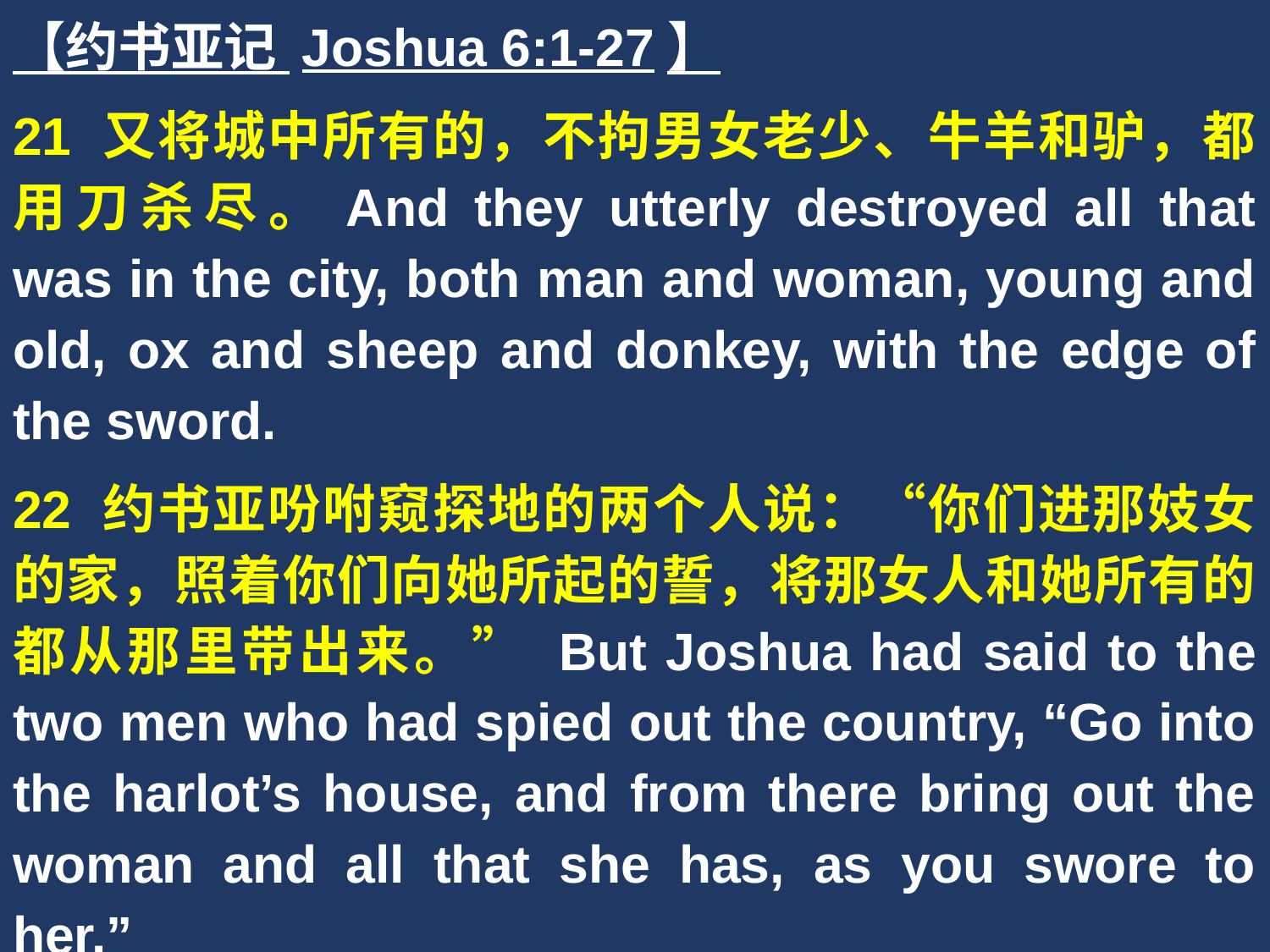

【约书亚记 Joshua 6:1-27】
21 又将城中所有的，不拘男女老少、牛羊和驴，都用刀杀尽。And they utterly destroyed all that was in the city, both man and woman, young and old, ox and sheep and donkey, with the edge of the sword.
22 约书亚吩咐窥探地的两个人说：“你们进那妓女的家，照着你们向她所起的誓，将那女人和她所有的都从那里带出来。” But Joshua had said to the two men who had spied out the country, “Go into the harlot’s house, and from there bring out the woman and all that she has, as you swore to her.”